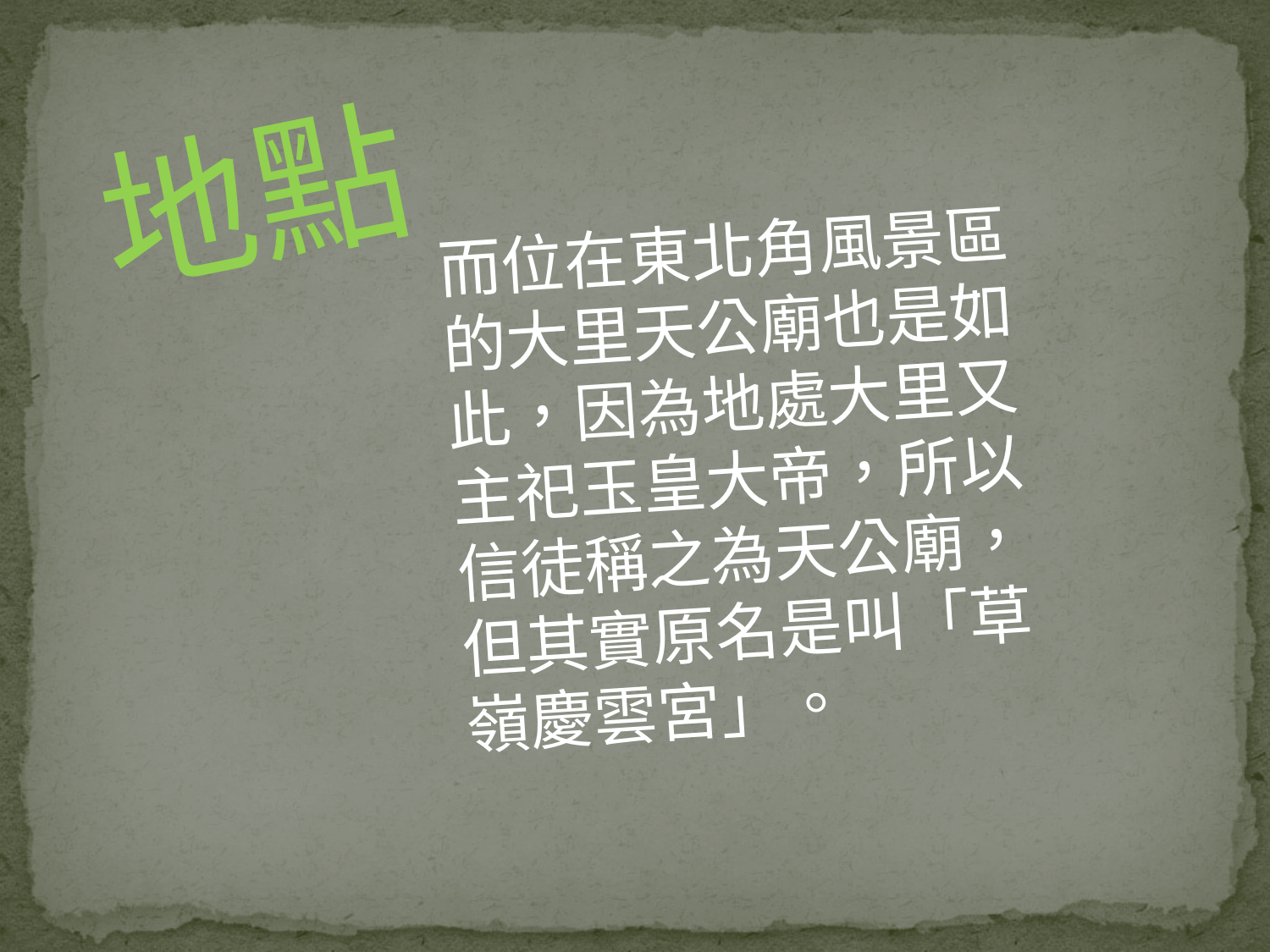

地點

而位在東北角風景區的大里天公廟也是如此，因為地處大里又主祀玉皇大帝，所以信徒稱之為天公廟，但其實原名是叫「草嶺慶雲宮」。